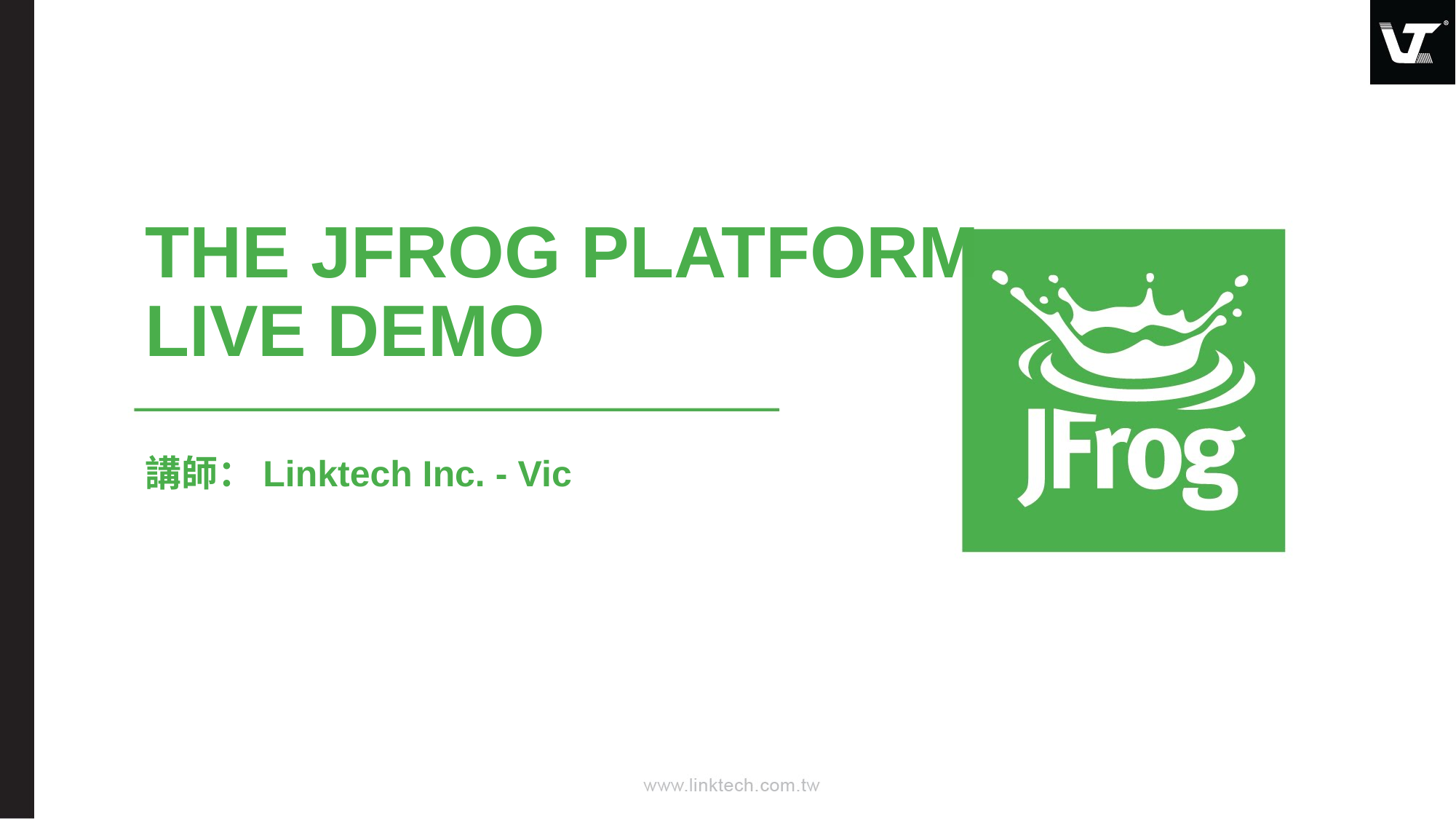

# THE JFROG PLATFORM LIVE DEMO
講師：Linktech Inc. - Vic